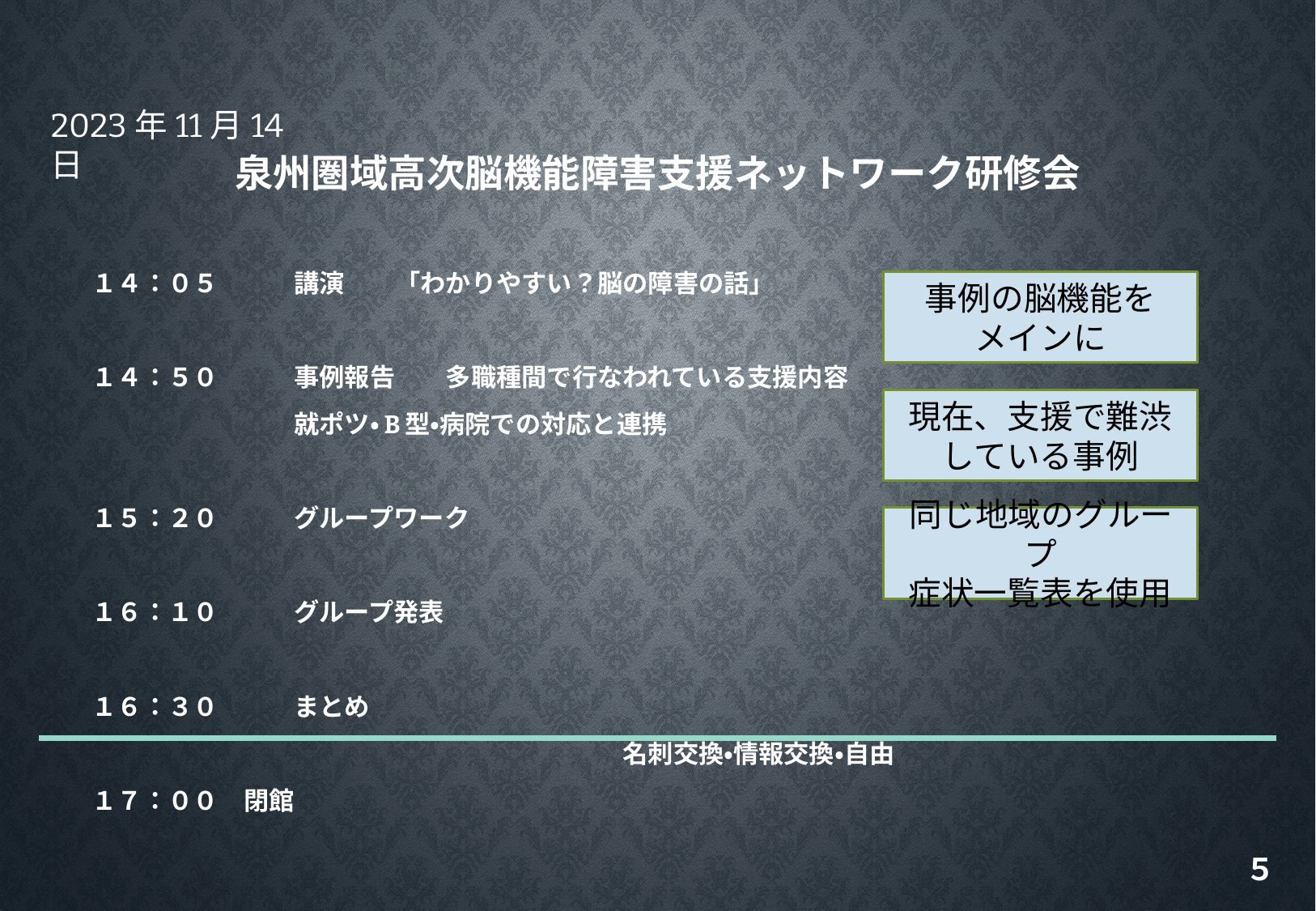

2023年11月14日
# 泉州圏域高次脳機能障害支援ネットワーク研修会
１４：０５　　　講演　　「わかりやすい？脳の障害の話」

１４：５０　　　事例報告　　多職種間で行なわれている支援内容
　　　　　　　　就ポツ・B型・病院での対応と連携

１５：２０　　　グループワーク

１６：１０　　　グループ発表

１６：３０　　　まとめ
　　　　　　　　　　　　　　　　　　　　　名刺交換・情報交換・自由
１７：００　閉館

事例の脳機能を
メインに
現在、支援で難渋している事例
同じ地域のグループ
症状一覧表を使用
５